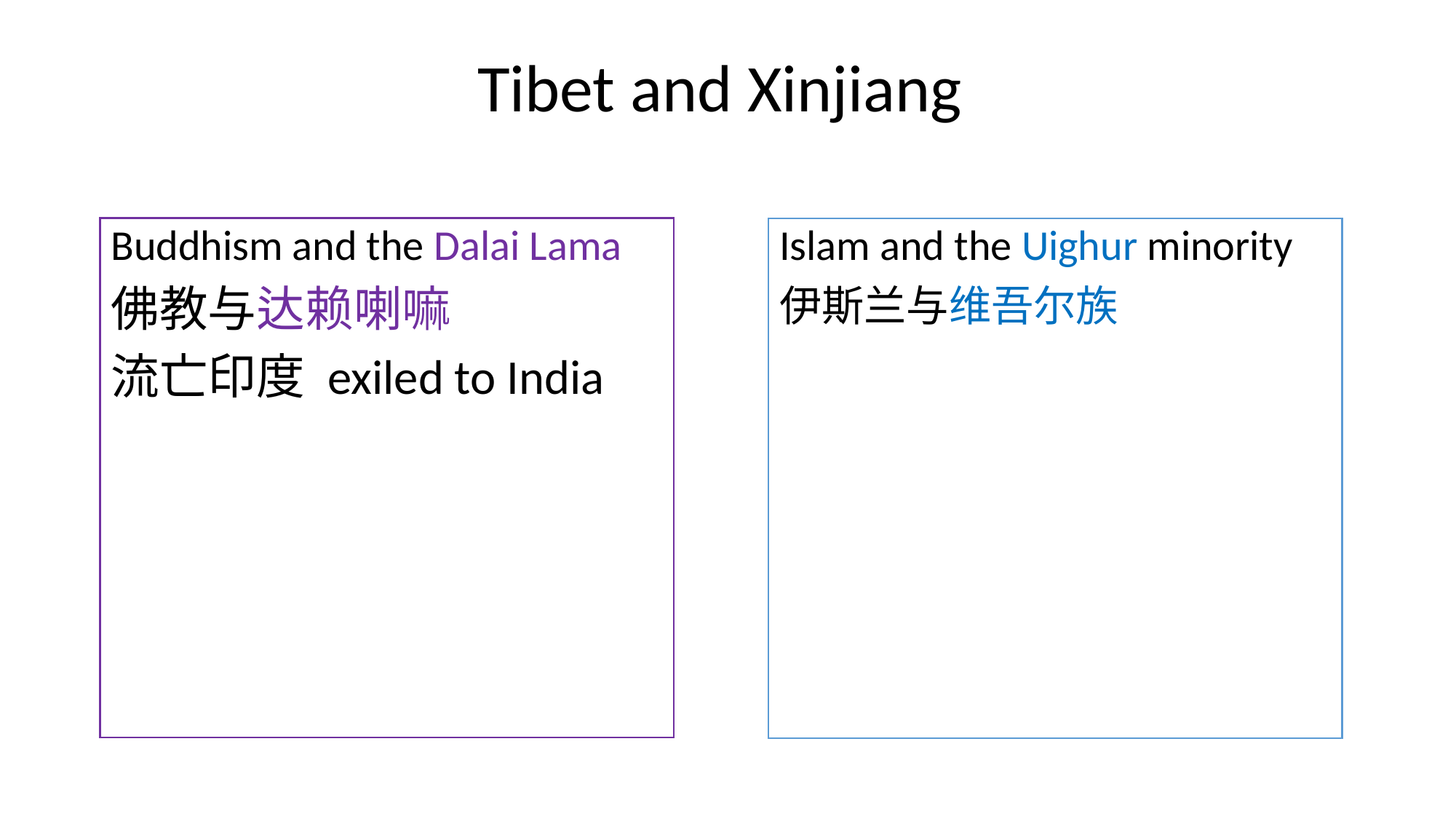

# Tibet and Xinjiang
Buddhism and the Dalai Lama
佛教与达赖喇嘛
流亡印度 exiled to India
Islam and the Uighur minority
伊斯兰与维吾尔族